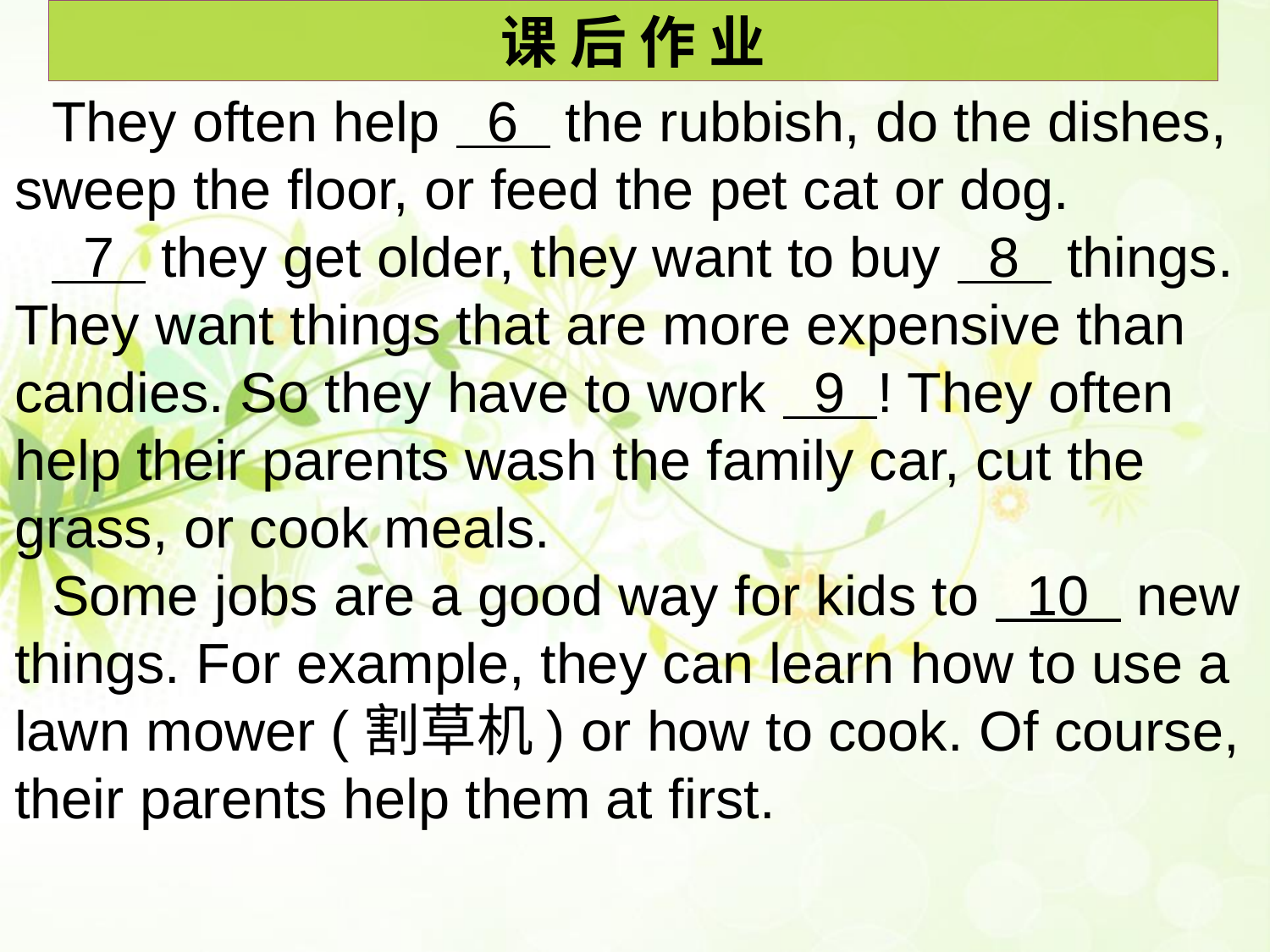

课 后 作 业
They often help   6   the rubbish, do the dishes, sweep the floor, or feed the pet cat or dog.
  7   they get older, they want to buy   8   things. They want things that are more expensive than candies. So they have to work   9  ! They often help their parents wash the family car, cut the grass, or cook meals.
Some jobs are a good way for kids to   10   new things. For example, they can learn how to use a lawn mower (割草机) or how to cook. Of course, their parents help them at first.